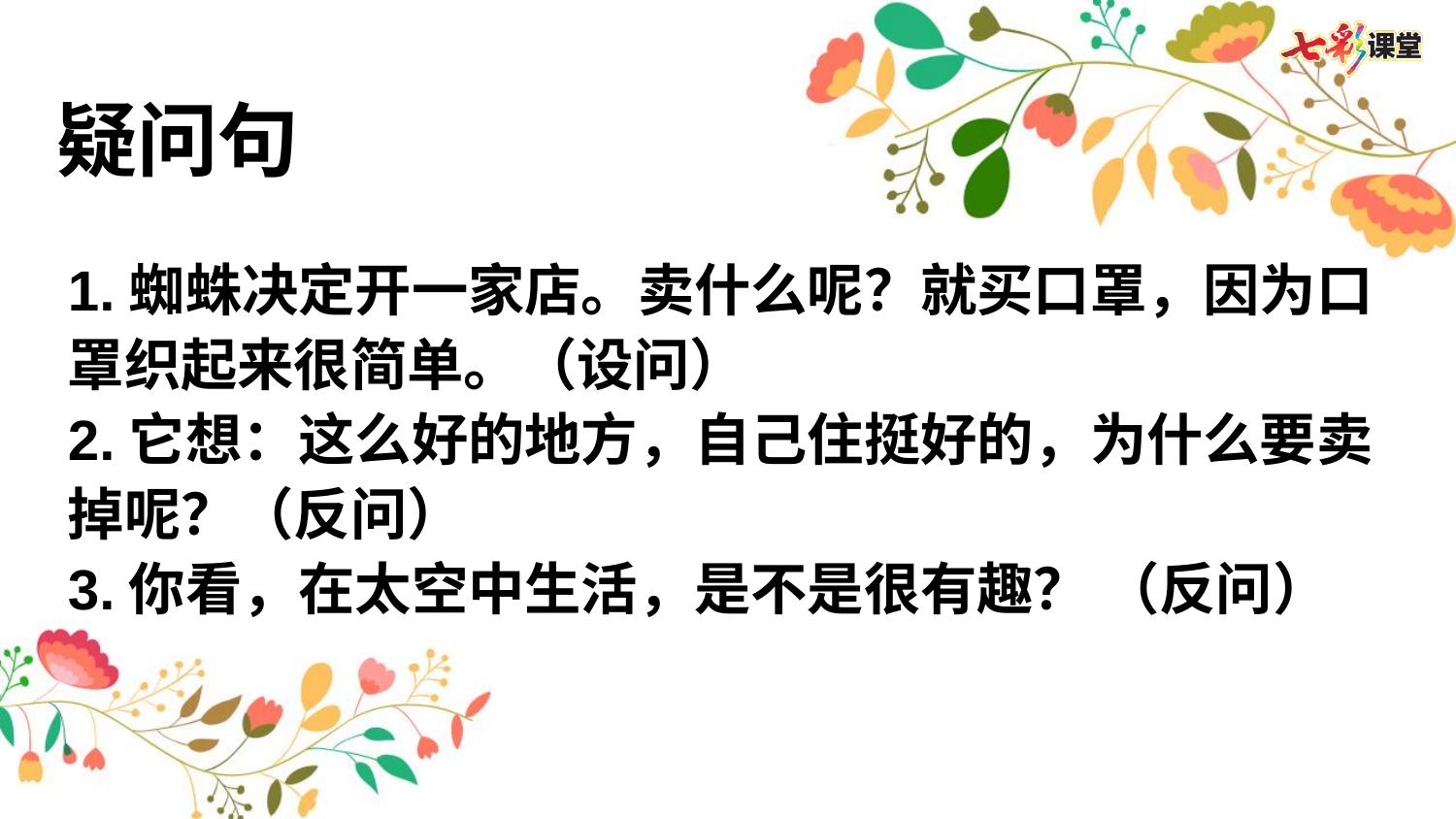

疑问句
1.蜘蛛决定开一家店。卖什么呢？就买口罩，因为口罩织起来很简单。（设问）
2.它想：这么好的地方，自己住挺好的，为什么要卖掉呢？（反问）
3.你看，在太空中生活，是不是很有趣？ （反问）